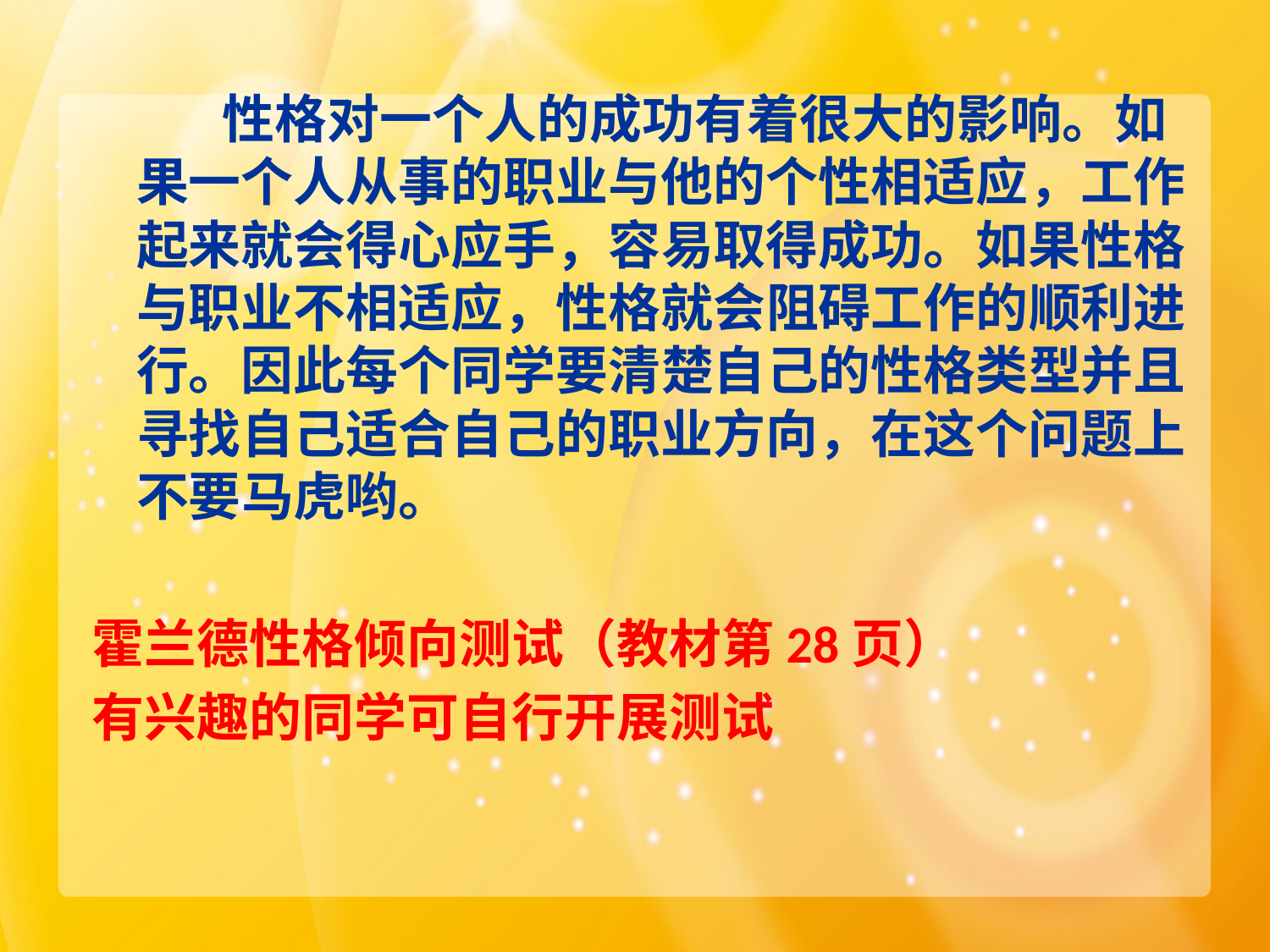

性格对一个人的成功有着很大的影响。如果一个人从事的职业与他的个性相适应，工作起来就会得心应手，容易取得成功。如果性格与职业不相适应，性格就会阻碍工作的顺利进行。因此每个同学要清楚自己的性格类型并且寻找自己适合自己的职业方向，在这个问题上不要马虎哟。

霍兰德性格倾向测试（教材第28页）
有兴趣的同学可自行开展测试